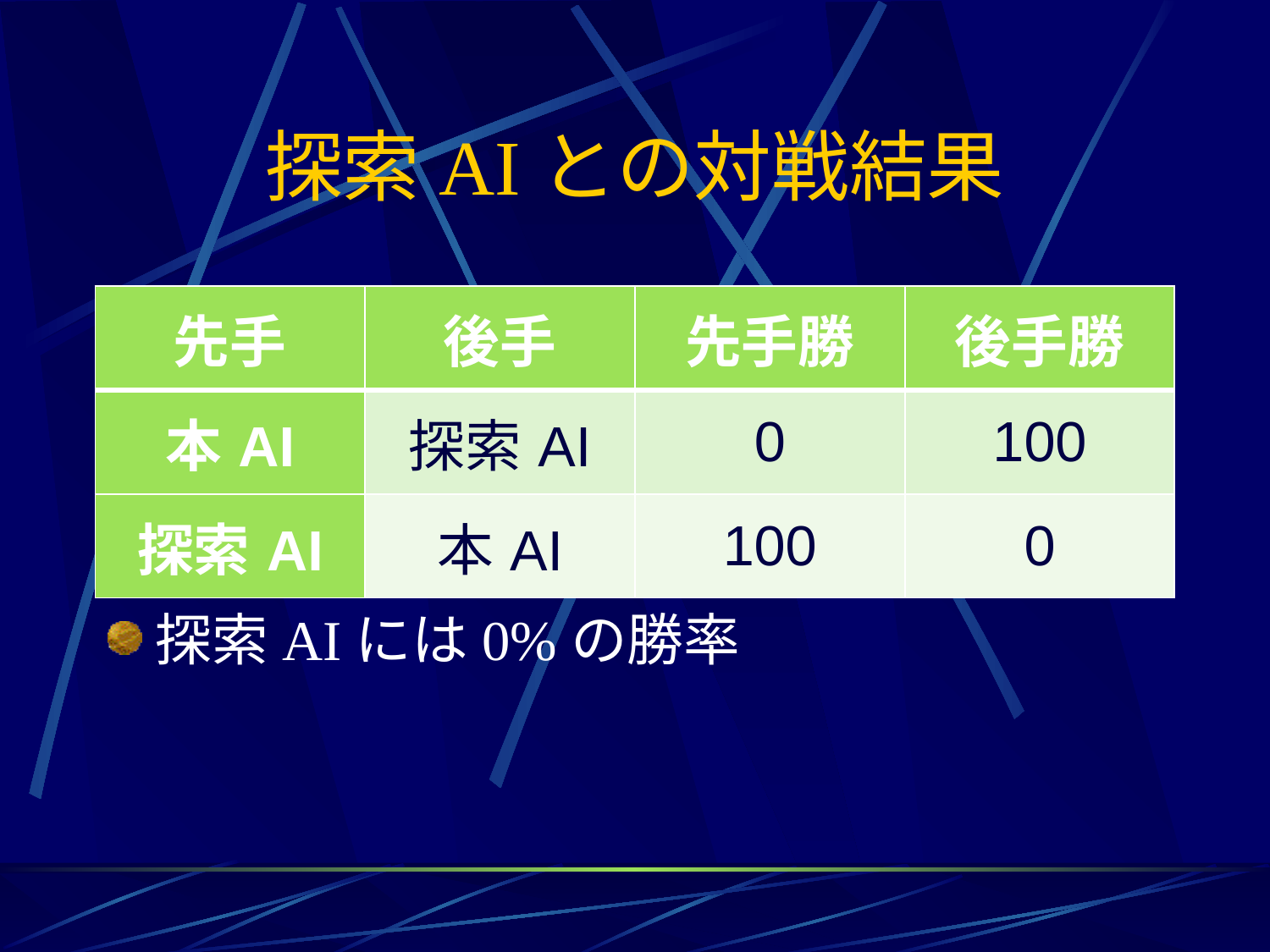

# 探索AIとの対戦結果
| 先手 | 後手 | 先手勝 | 後手勝 |
| --- | --- | --- | --- |
| 本AI | 探索AI | 0 | 100 |
| 探索AI | 本AI | 100 | 0 |
探索AIには0%の勝率